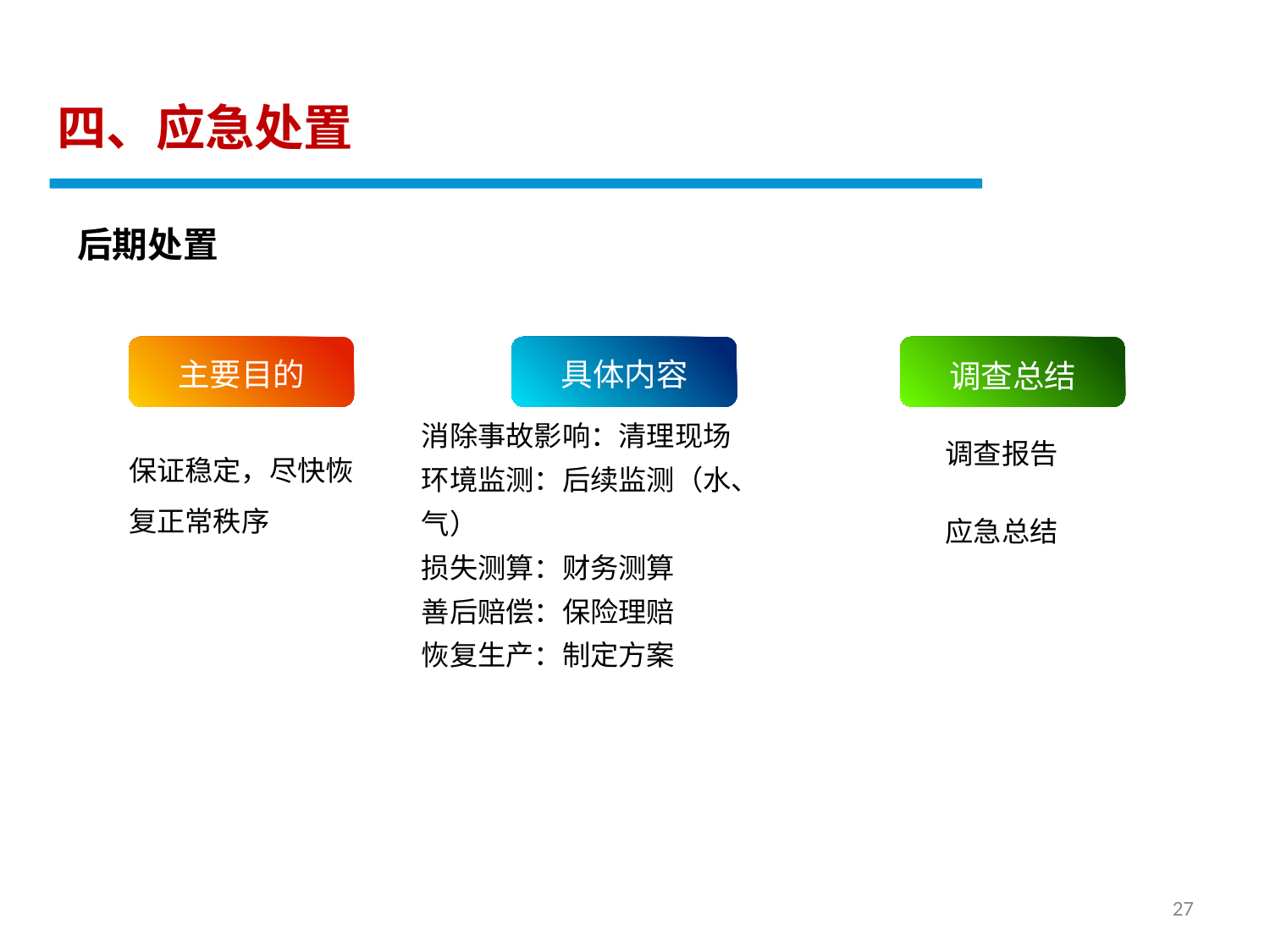

四、应急处置

后期处置

主要目的
具体内容
调查总结

消除事故影响：清理现场
环境监测：后续监测（水、气）
损失测算：财务测算
善后赔偿：保险理赔
恢复生产：制定方案
保证稳定，尽快恢复正常秩序
调查报告
应急总结
27